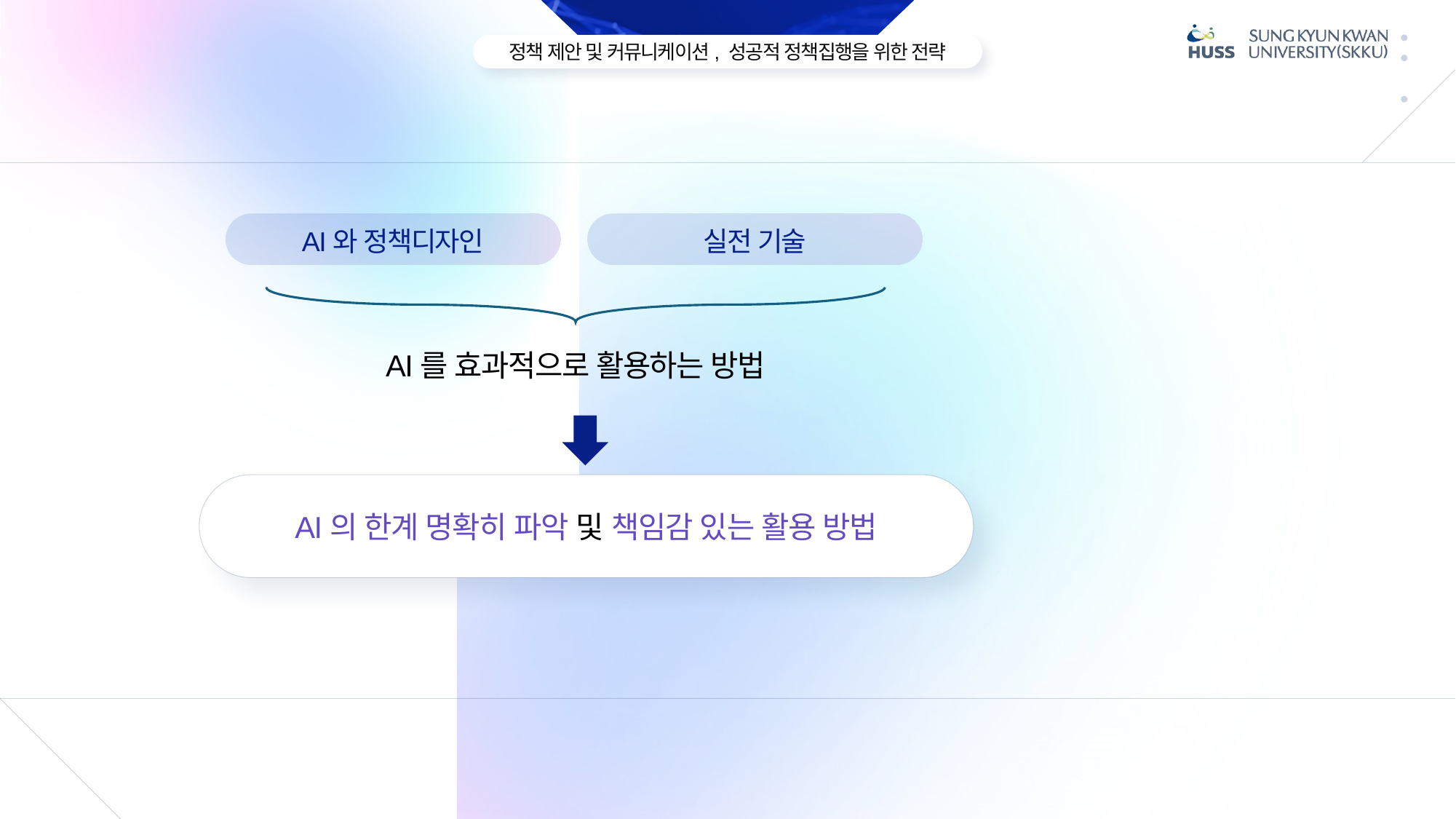

AI와 정책디자인
실전 기술

AI를 효과적으로 활용하는 방법

AI의 한계 명확히 파악 및 책임감 있는 활용 방법